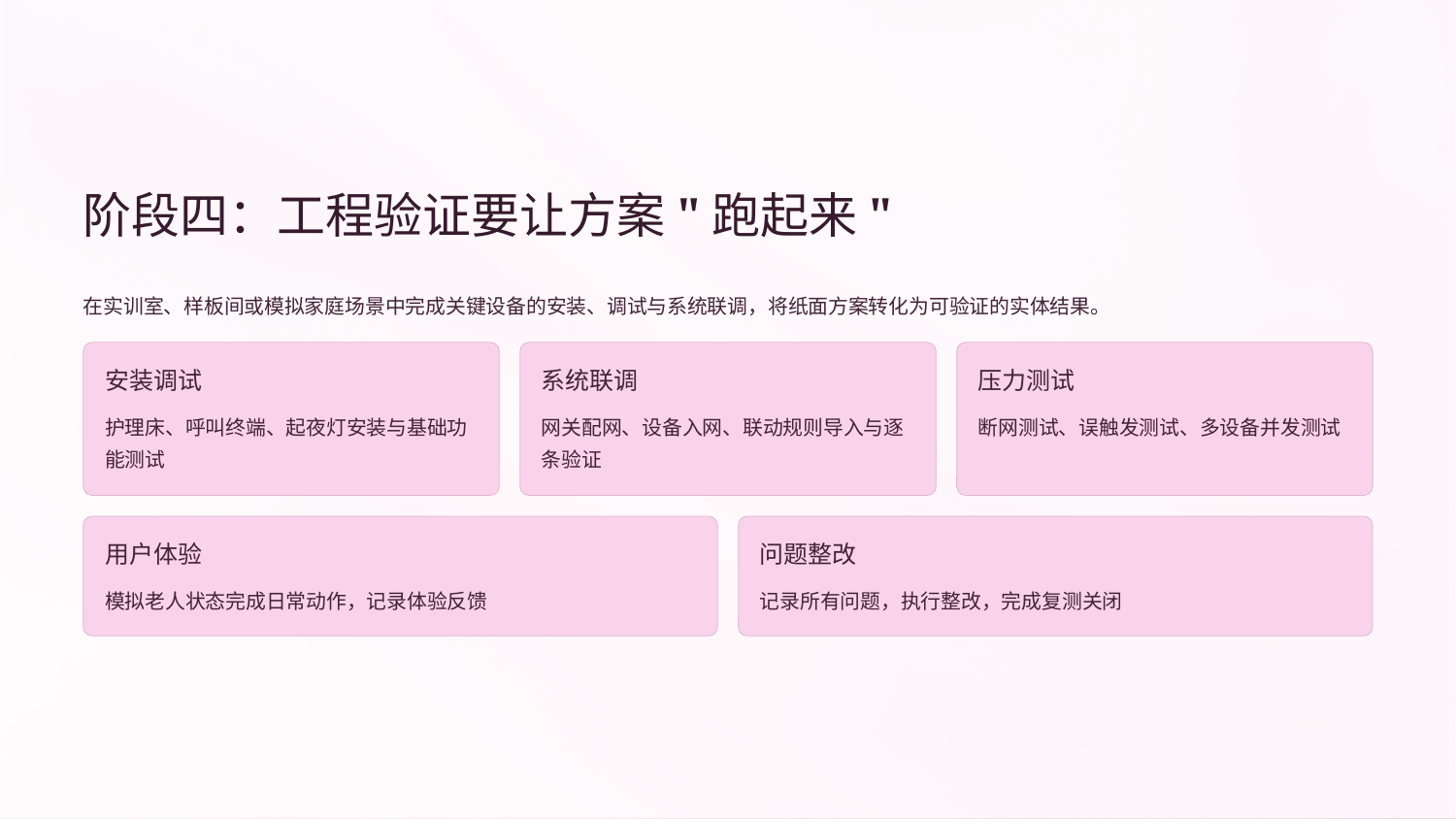

阶段四：工程验证要让方案"跑起来"
在实训室、样板间或模拟家庭场景中完成关键设备的安装、调试与系统联调，将纸面方案转化为可验证的实体结果。

安装调试
系统联调
压力测试
护理床、呼叫终端、起夜灯安装与基础功能测试
网关配网、设备入网、联动规则导入与逐条验证
断网测试、误触发测试、多设备并发测试

用户体验
问题整改
模拟老人状态完成日常动作，记录体验反馈
记录所有问题，执行整改，完成复测关闭